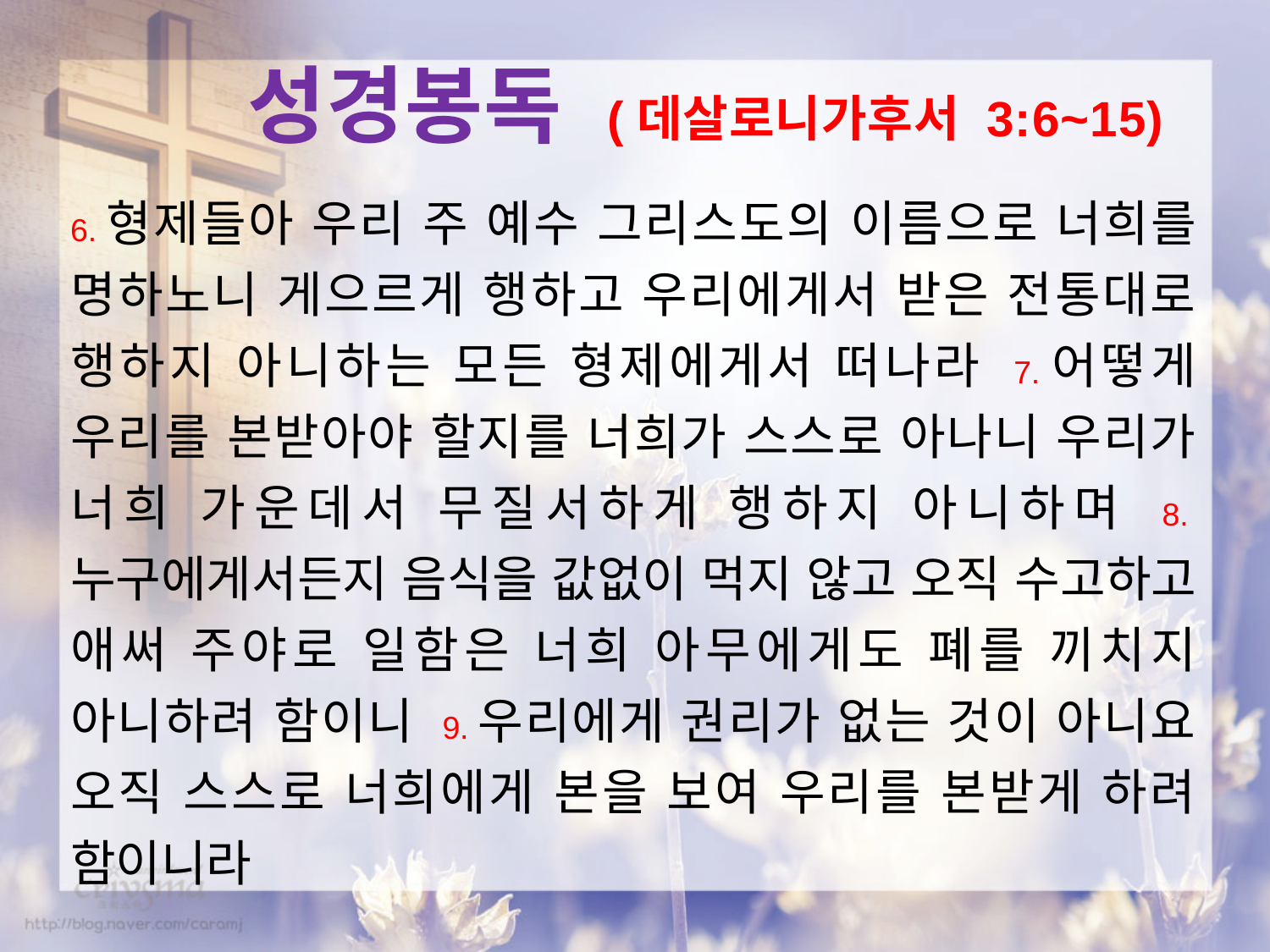

성경봉독 (데살로니가후서 3:6~15)
6.형제들아 우리 주 예수 그리스도의 이름으로 너희를 명하노니 게으르게 행하고 우리에게서 받은 전통대로 행하지 아니하는 모든 형제에게서 떠나라 7.어떻게 우리를 본받아야 할지를 너희가 스스로 아나니 우리가 너희 가운데서 무질서하게 행하지 아니하며 8.누구에게서든지 음식을 값없이 먹지 않고 오직 수고하고 애써 주야로 일함은 너희 아무에게도 폐를 끼치지 아니하려 함이니 9.우리에게 권리가 없는 것이 아니요 오직 스스로 너희에게 본을 보여 우리를 본받게 하려 함이니라